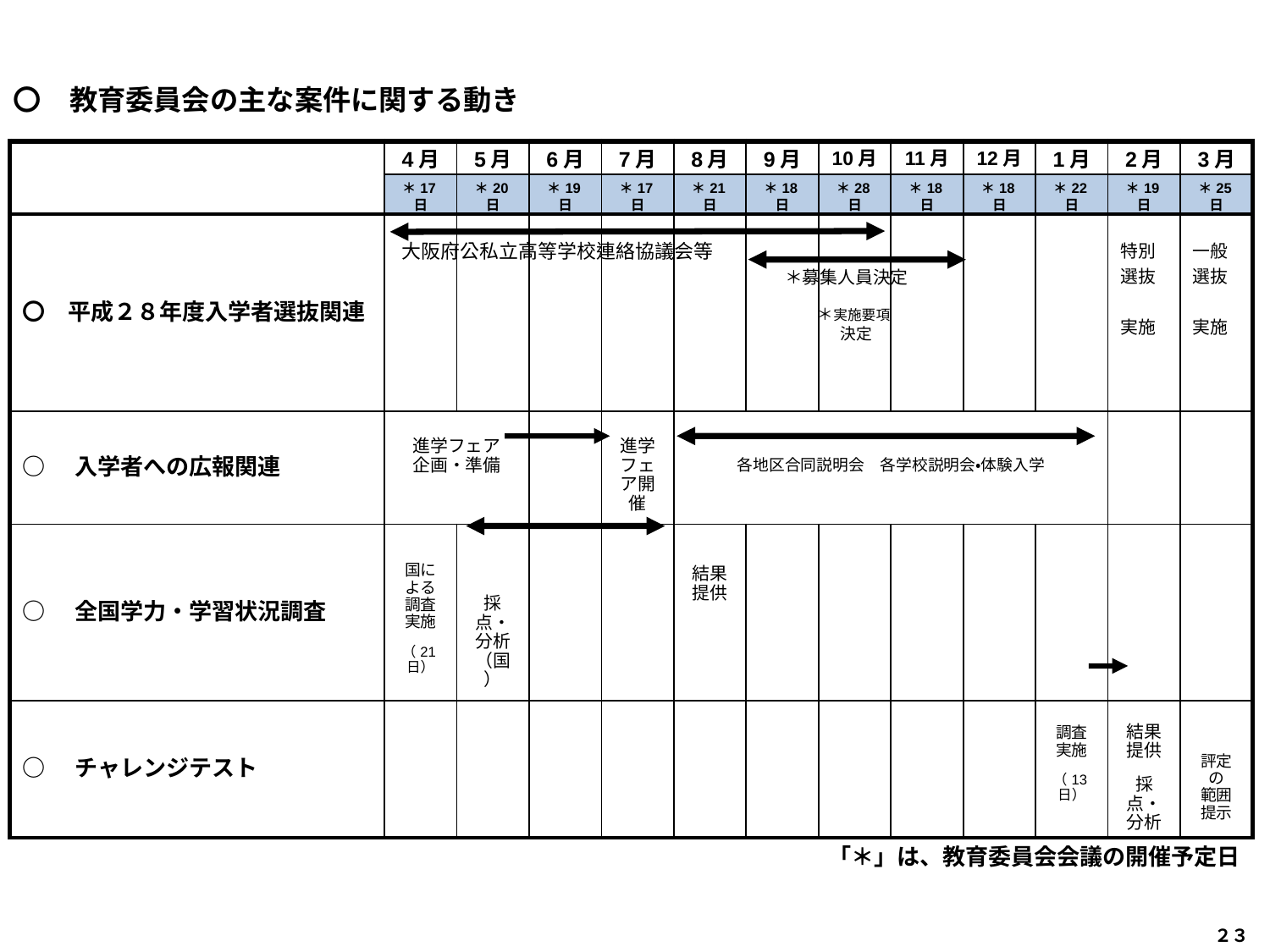

〇　教育委員会の主な案件に関する動き
|  |  | 4月 | 5月 | 6月 | 7月 | 8月 | 9月 | 10月 | 11月 | 12月 | 1月 | 2月 | 3月 |
| --- | --- | --- | --- | --- | --- | --- | --- | --- | --- | --- | --- | --- | --- |
|  |  | ＊17日 | ＊20日 | ＊19日 | ＊17日 | ＊21日 | ＊18日 | ＊28日 | ＊18日 | ＊18日 | ＊22日 | ＊19日 | ＊25日 |
| 〇　平成２８年度入学者選抜関連 |  |  |  |  |  |  |  |  |  |  |  | 特別選抜　 実施 | 一般選抜　 実施 |
| ○　入学者への広報関連 |  | 進学フェア 企画・準備 |  |  | 進学フェア開催 | 各地区合同説明会　各学校説明会・体験入学 |  |  |  |  |  |  |  |
| ○　全国学力・学習状況調査 |  | 国による調査 実施 （21日） | 採点・分析（国） |  |  | 結果提供 |  |  |  |  |  |  |  |
| ○　チャレンジテスト |  |  |  |  |  |  |  |  |  |  | 調査 実施 （13日） | 結果提供 採点・分析 | 評定の 範囲提示 |
|  |  | 「＊」は、教育委員会会議の開催予定日 |  |  |  |  |  |  |  |  |  |  |  |
大阪府公私立高等学校連絡協議会等

＊募集人員決定

＊実施要項
 　決定

２３